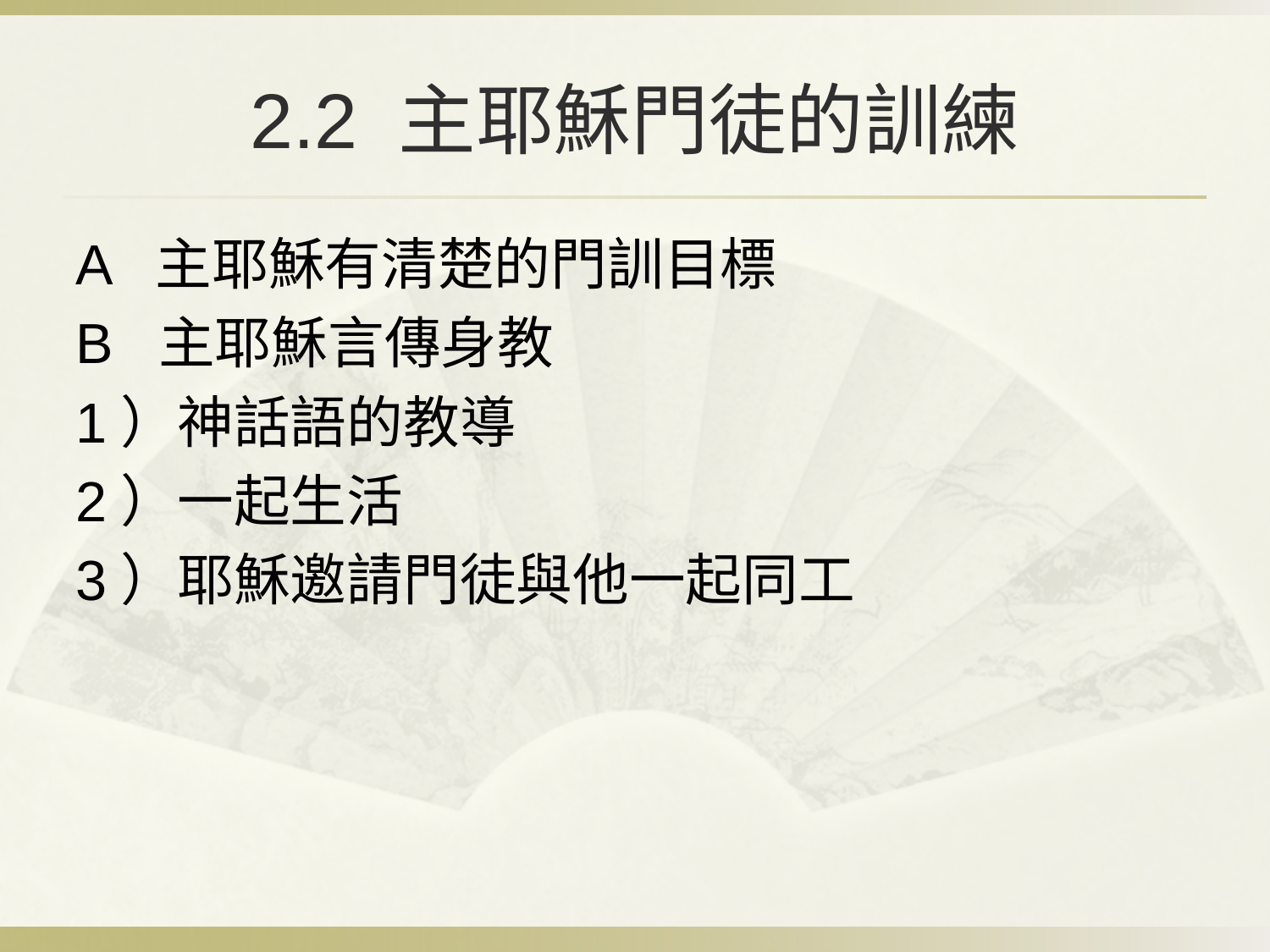

# 2.2 主耶穌門徒的訓練
A  主耶穌有清楚的門訓目標
B  主耶穌言傳身教
1）神話語的教導
2）一起生活
3）耶穌邀請門徒與他一起同工